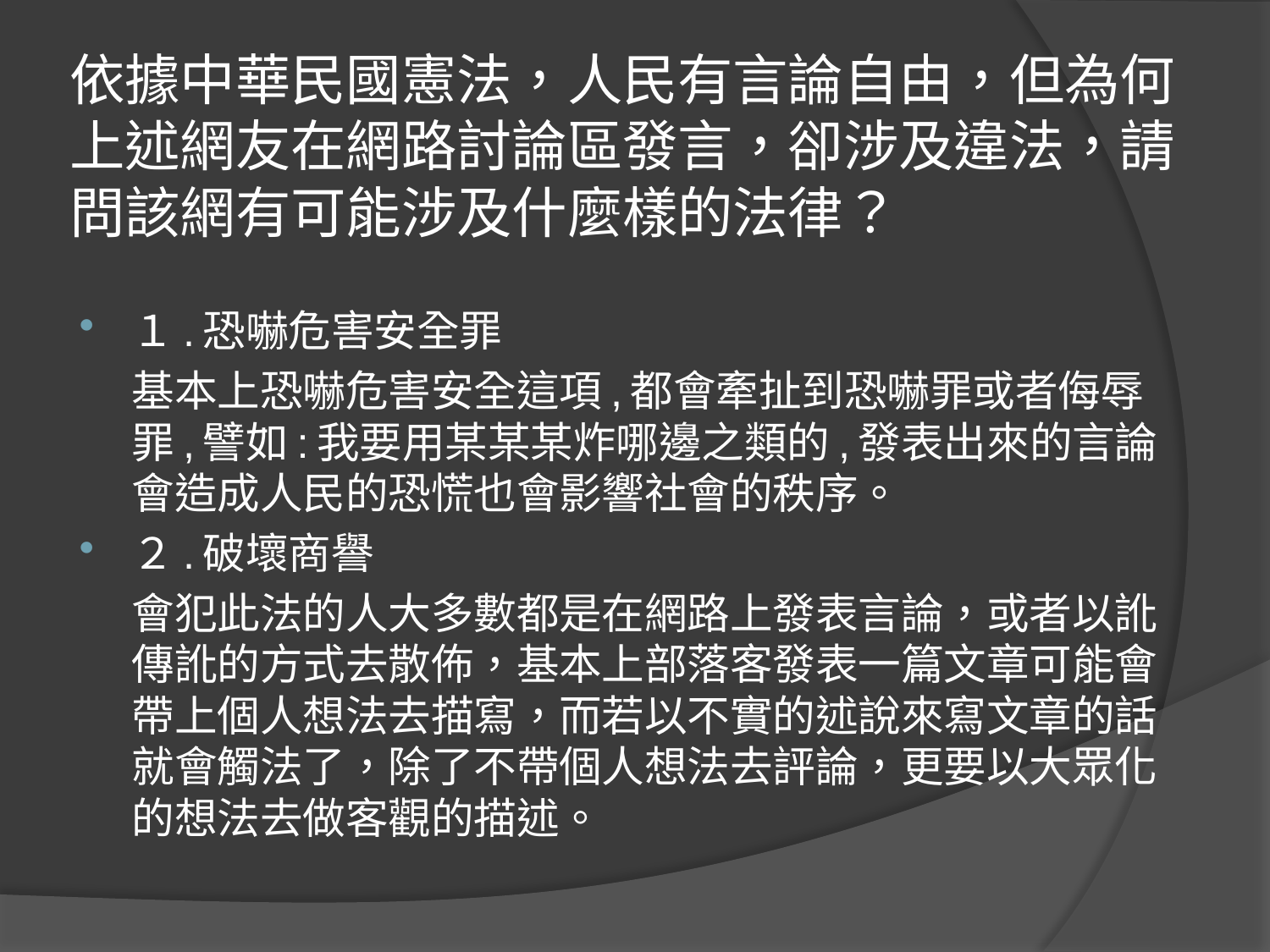

# 依據中華民國憲法，人民有言論自由，但為何上述網友在網路討論區發言，卻涉及違法，請問該網有可能涉及什麼樣的法律？
１.恐嚇危害安全罪
	基本上恐嚇危害安全這項,都會牽扯到恐嚇罪或者侮辱罪,譬如:我要用某某某炸哪邊之類的,發表出來的言論會造成人民的恐慌也會影響社會的秩序。
２.破壞商譽
	會犯此法的人大多數都是在網路上發表言論，或者以訛傳訛的方式去散佈，基本上部落客發表一篇文章可能會帶上個人想法去描寫，而若以不實的述說來寫文章的話就會觸法了，除了不帶個人想法去評論，更要以大眾化的想法去做客觀的描述。